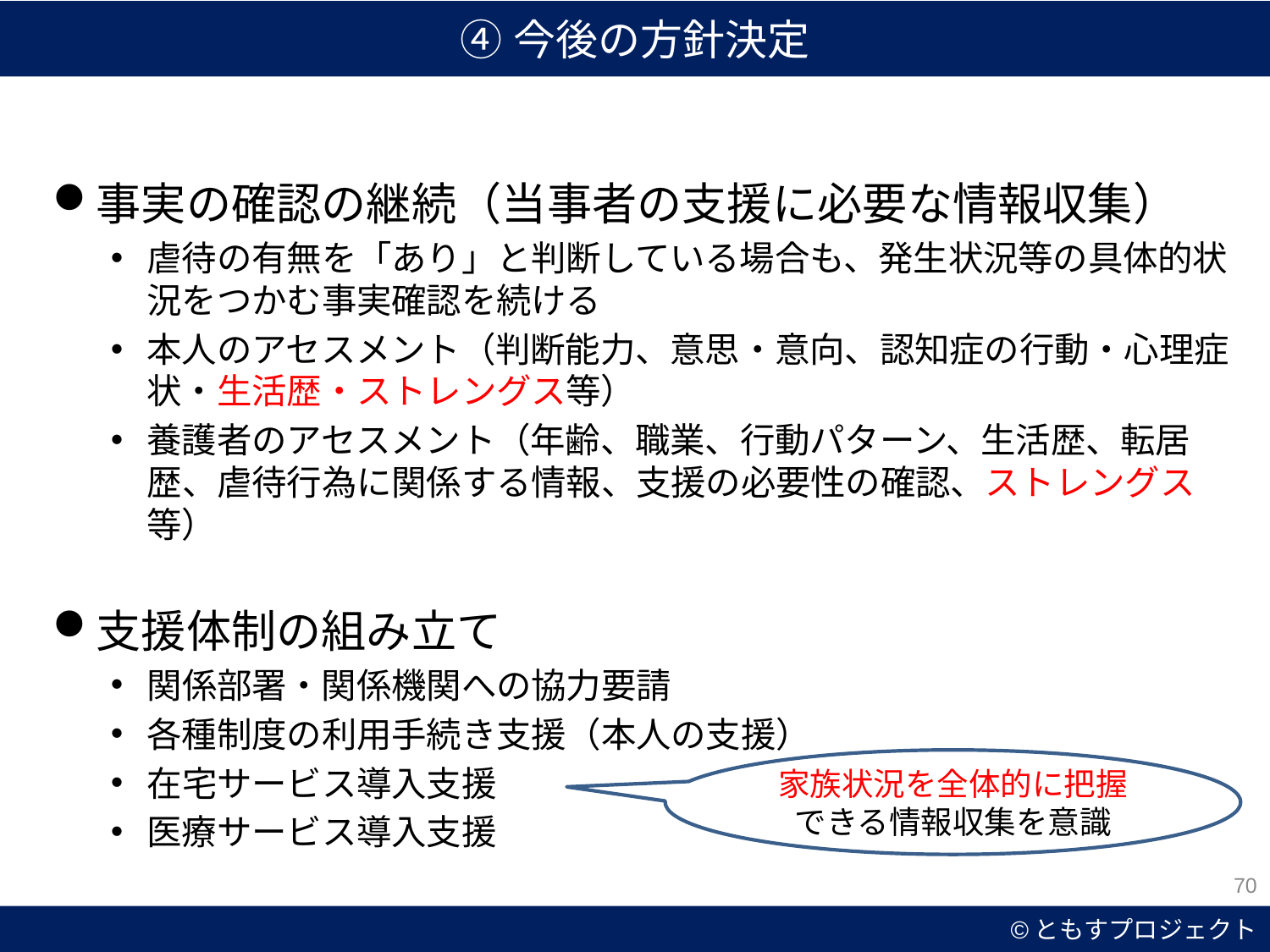

④今後の方針決定
事実の確認の継続（当事者の支援に必要な情報収集）
虐待の有無を「あり」と判断している場合も、発生状況等の具体的状況をつかむ事実確認を続ける
本人のアセスメント（判断能力、意思・意向、認知症の行動・心理症状・生活歴・ストレングス等）
養護者のアセスメント（年齢、職業、行動パターン、生活歴、転居歴、虐待行為に関係する情報、支援の必要性の確認、ストレングス等）

支援体制の組み立て
関係部署・関係機関への協力要請
各種制度の利用手続き支援（本人の支援）
在宅サービス導入支援
医療サービス導入支援
家族状況を全体的に把握
できる情報収集を意識
70
©ともすプロジェクト